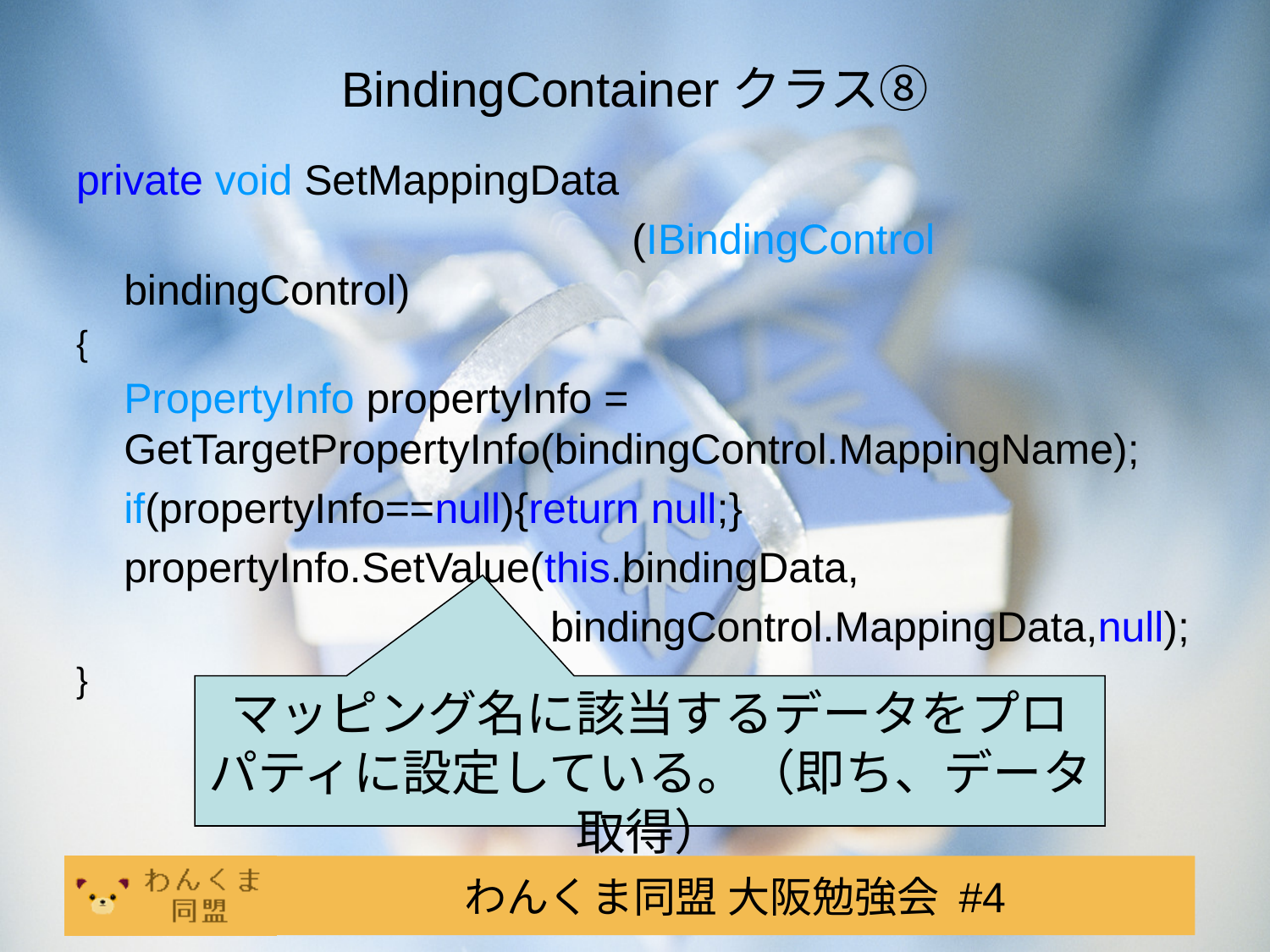

# BindingContainerクラス⑧
private void SetMappingData
					(IBindingControl bindingControl)
{
	PropertyInfo propertyInfo =  GetTargetPropertyInfo(bindingControl.MappingName);
	if(propertyInfo==null){return null;}
	propertyInfo.SetValue(this.bindingData,
                                        bindingControl.MappingData,null);
}
マッピング名に該当するデータをプロパティに設定している。（即ち、データ取得）